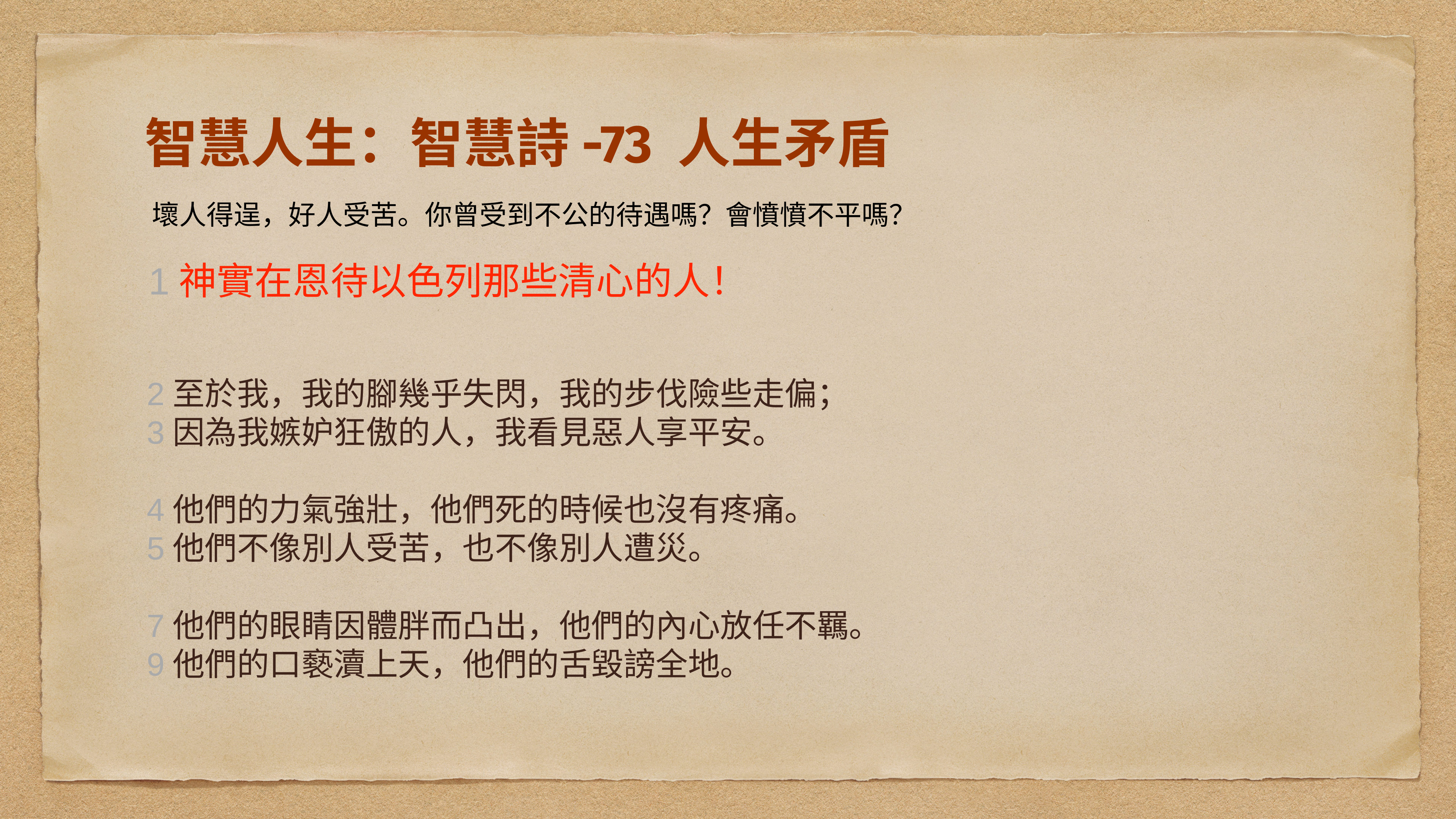

# 智慧人生：智慧詩-73 人生矛盾
壞人得逞，好人受苦。你曾受到不公的待遇嗎？會憤憤不平嗎？
1神實在恩待以色列那些清心的人！
2至於我，我的腳幾乎失閃，我的步伐險些走偏；
3因為我嫉妒狂傲的人，我看見惡人享平安。

4他們的力氣強壯，他們死的時候也沒有疼痛。
5他們不像別人受苦，也不像別人遭災。

7他們的眼睛因體胖而凸出，他們的內心放任不羈。
9他們的口褻瀆上天，他們的舌毀謗全地。